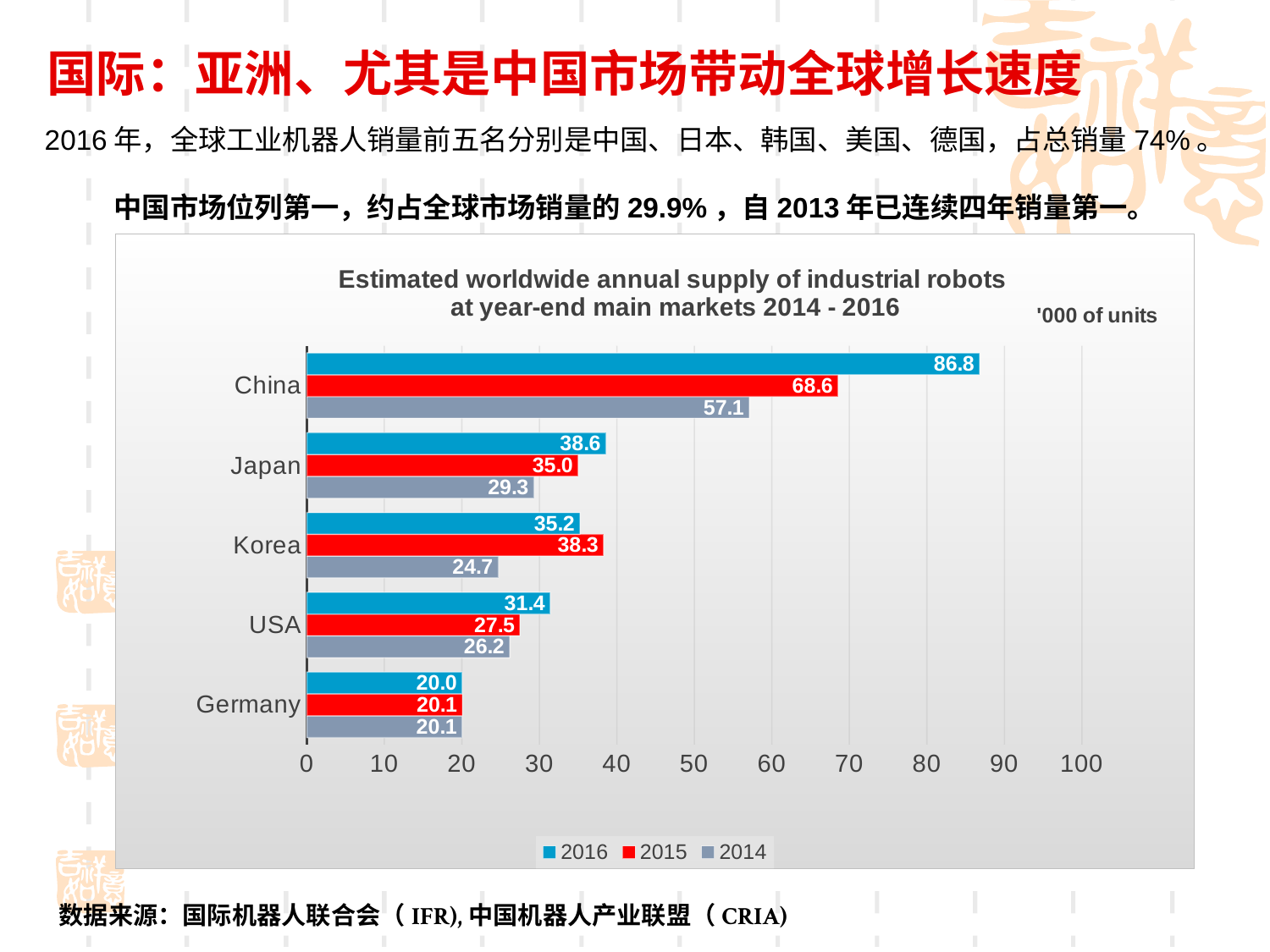

国际：亚洲、尤其是中国市场带动全球增长速度
2016年，全球工业机器人销量前五名分别是中国、日本、韩国、美国、德国，占总销量74%。

中国市场位列第一，约占全球市场销量的29.9%，自2013年已连续四年销量第一。

### Chart: Estimated worldwide annual supply of industrial robots
at year-end main markets 2014 - 2016

| Category | 2014 | 2015 | 2016 |
|---|---|---|---|
| Germany | 20.051 | 20.105 | 20.039 |
| USA | 26.202 | 27.504 | 31.404 |
| Korea | 24.721 | 38.285 | 35.247 |
| Japan | 29.297 | 35.023 | 38.586 |
| China | 57.096 | 68.556 | 86.825 |
#
 数据来源：国际机器人联合会（IFR),中国机器人产业联盟（CRIA)